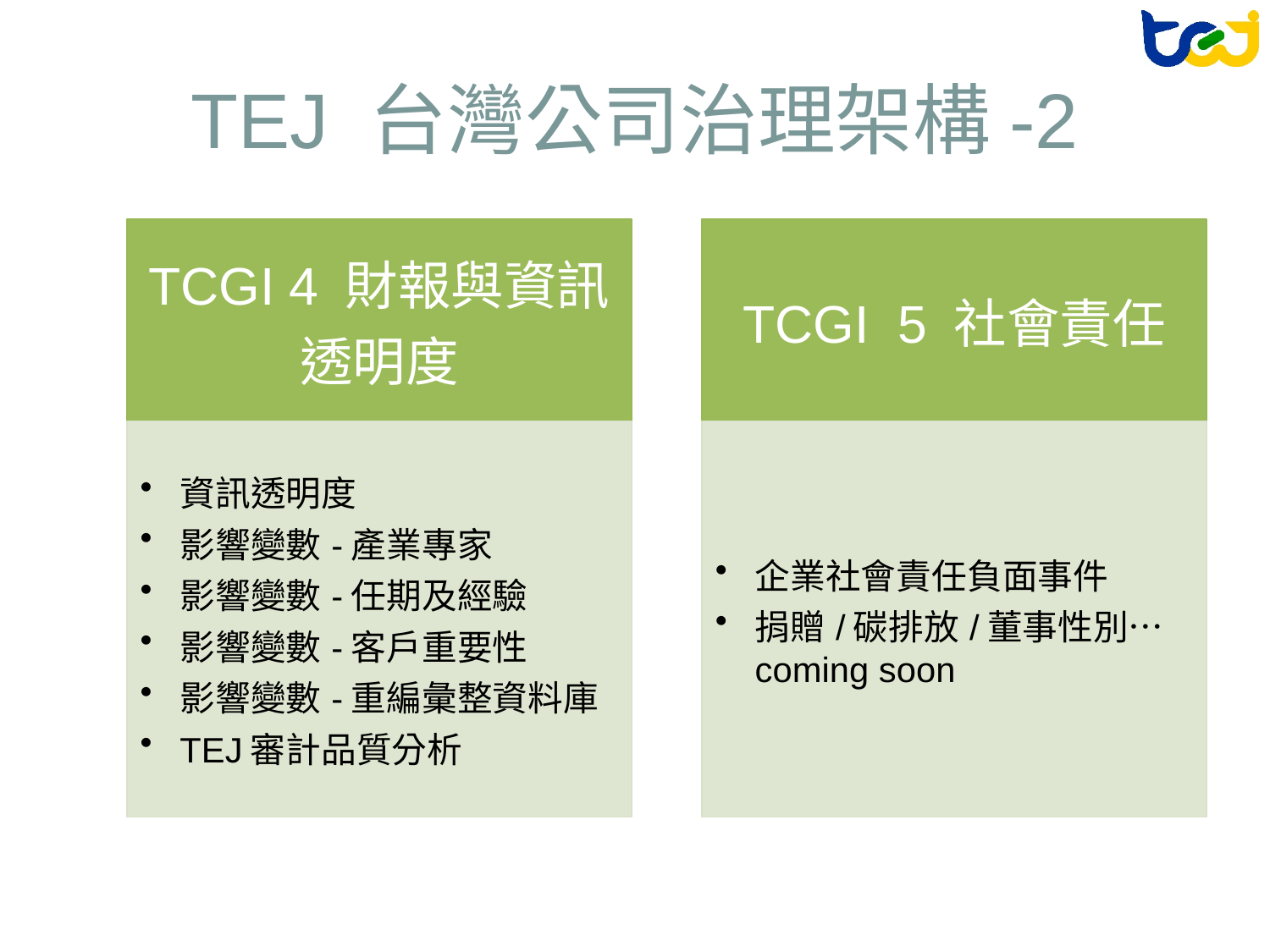

# TEJ 台灣公司治理架構-2
TCGI 4 財報與資訊透明度
資訊透明度
影響變數-產業專家
TCGI  5 社會責任
企業社會責任負面事件
影響變數-任期及經驗
影響變數-客戶重要性
影響變數-重編彙整資料庫
TEJ審計品質分析
捐贈/碳排放/董事性別…coming soon
21